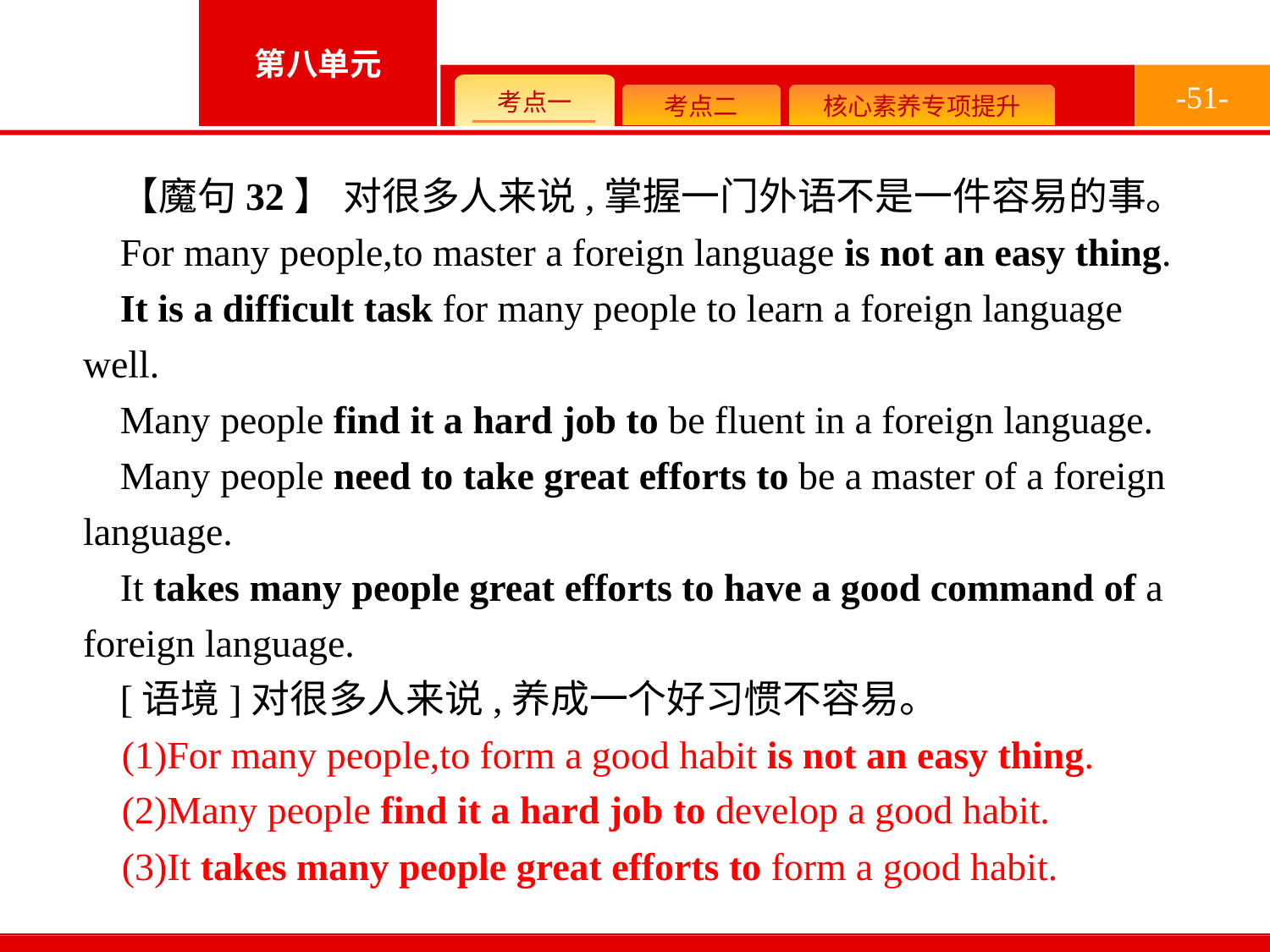

-51-
【魔句32】 对很多人来说,掌握一门外语不是一件容易的事。
For many people,to master a foreign language is not an easy thing.
It is a difficult task for many people to learn a foreign language well.
Many people find it a hard job to be fluent in a foreign language.
Many people need to take great efforts to be a master of a foreign language.
It takes many people great efforts to have a good command of a foreign language.
[语境]对很多人来说,养成一个好习惯不容易。
(1)For many people,to form a good habit is not an easy thing.
(2)Many people find it a hard job to develop a good habit.
(3)It takes many people great efforts to form a good habit.